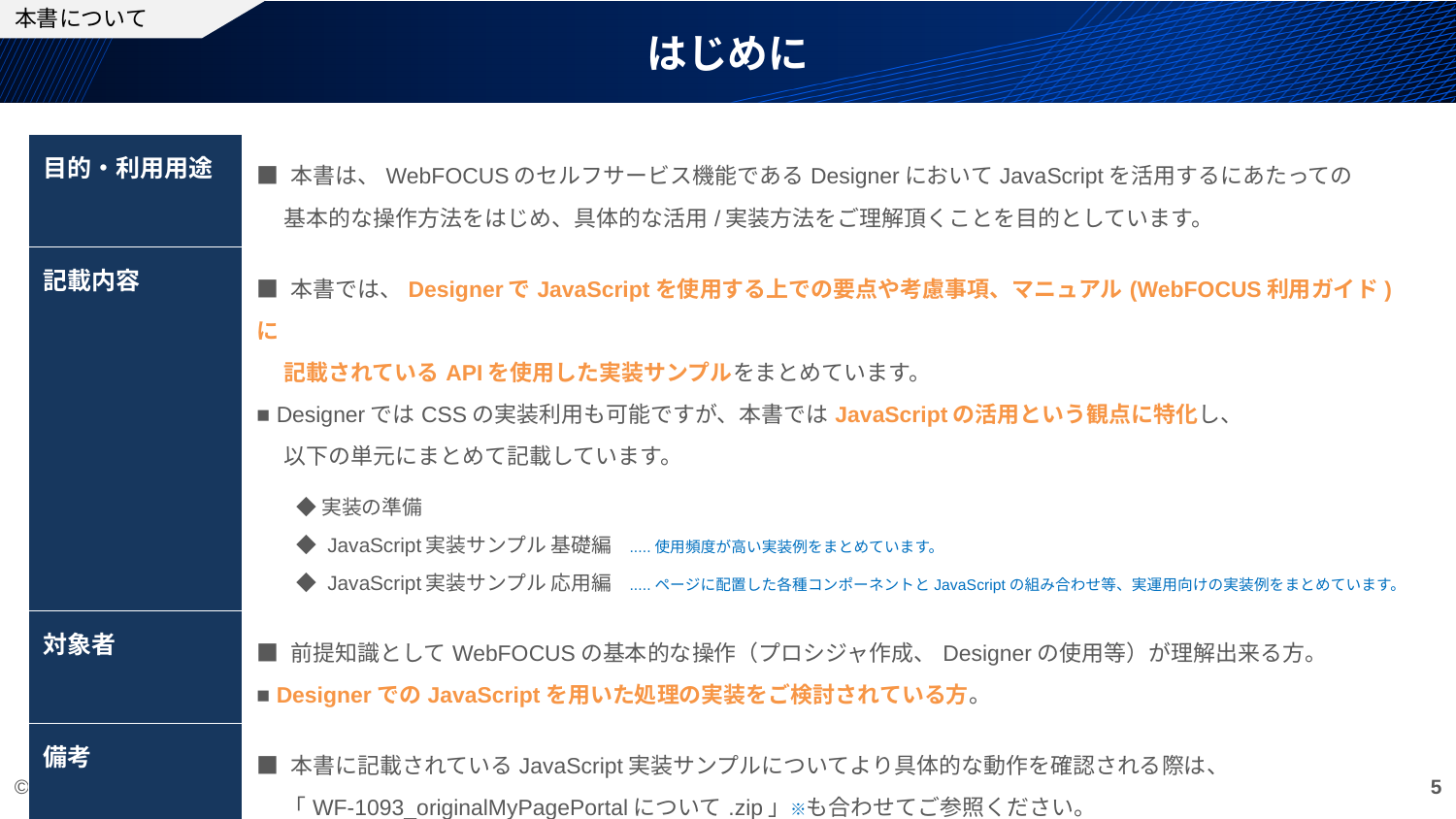

本書について
はじめに
| 目的・利用用途 | ■ 本書は、WebFOCUSのセルフサービス機能であるDesignerにおいてJavaScriptを活用するにあたっての 　 基本的な操作方法をはじめ、具体的な活用/実装方法をご理解頂くことを目的としています。 |
| --- | --- |
| 記載内容 | ■ 本書では、DesignerでJavaScriptを使用する上での要点や考慮事項、マニュアル(WebFOCUS利用ガイド)に 　 記載されているAPIを使用した実装サンプルをまとめています。 ■ DesignerではCSSの実装利用も可能ですが、本書ではJavaScriptの活用という観点に特化し、 　 以下の単元にまとめて記載しています。 　　◆ 実装の準備 　　◆ JavaScript実装サンプル 基礎編　.....使用頻度が高い実装例をまとめています。 　　◆ JavaScript実装サンプル 応用編　.....ページに配置した各種コンポーネントとJavaScriptの組み合わせ等、実運用向けの実装例をまとめています。 |
| 対象者 | ■ 前提知識としてWebFOCUSの基本的な操作（プロシジャ作成、Designerの使用等）が理解出来る方。 ■ DesignerでのJavaScriptを用いた処理の実装をご検討されている方。 |
| 備考 | ■ 本書に記載されているJavaScript実装サンプルについてより具体的な動作を確認される際は、 　 「WF-1093\_originalMyPagePortalについて.zip」※も合わせてご参照ください。 ※ 本書で取り扱っているサンプルを含め、DesignerにおけるJavaScript処理を実装したサンプル資産です。 |
© K.K. Ashisuto
5